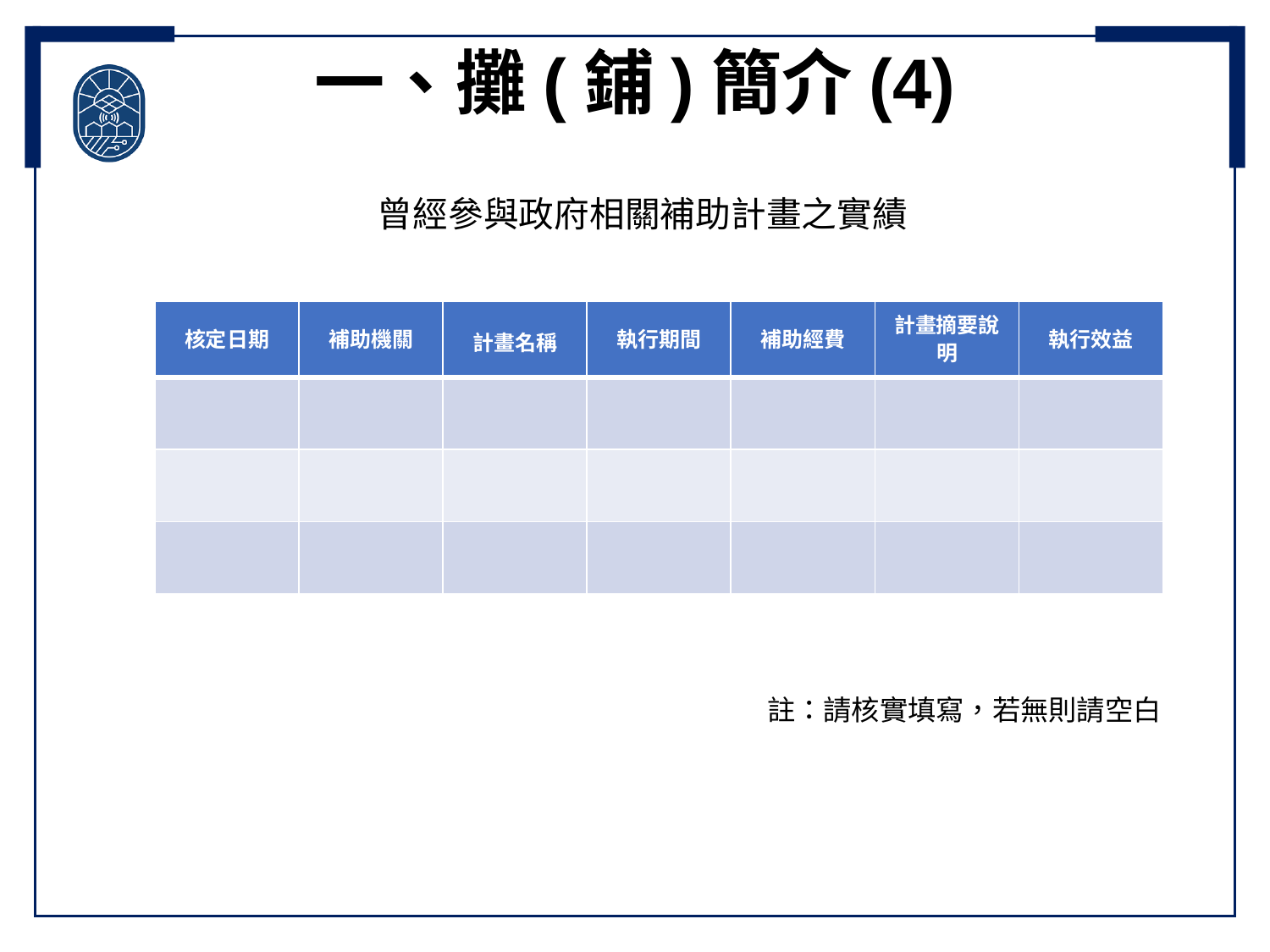

一、攤(鋪)簡介(4)
曾經參與政府相關補助計畫之實績
| 核定日期 | 補助機關 | 計畫名稱 | 執行期間 | 補助經費 | 計畫摘要說明 | 執行效益 |
| --- | --- | --- | --- | --- | --- | --- |
|  |  |  |  |  |  |  |
|  |  |  |  |  |  |  |
|  |  |  |  |  |  |  |
註：請核實填寫，若無則請空白